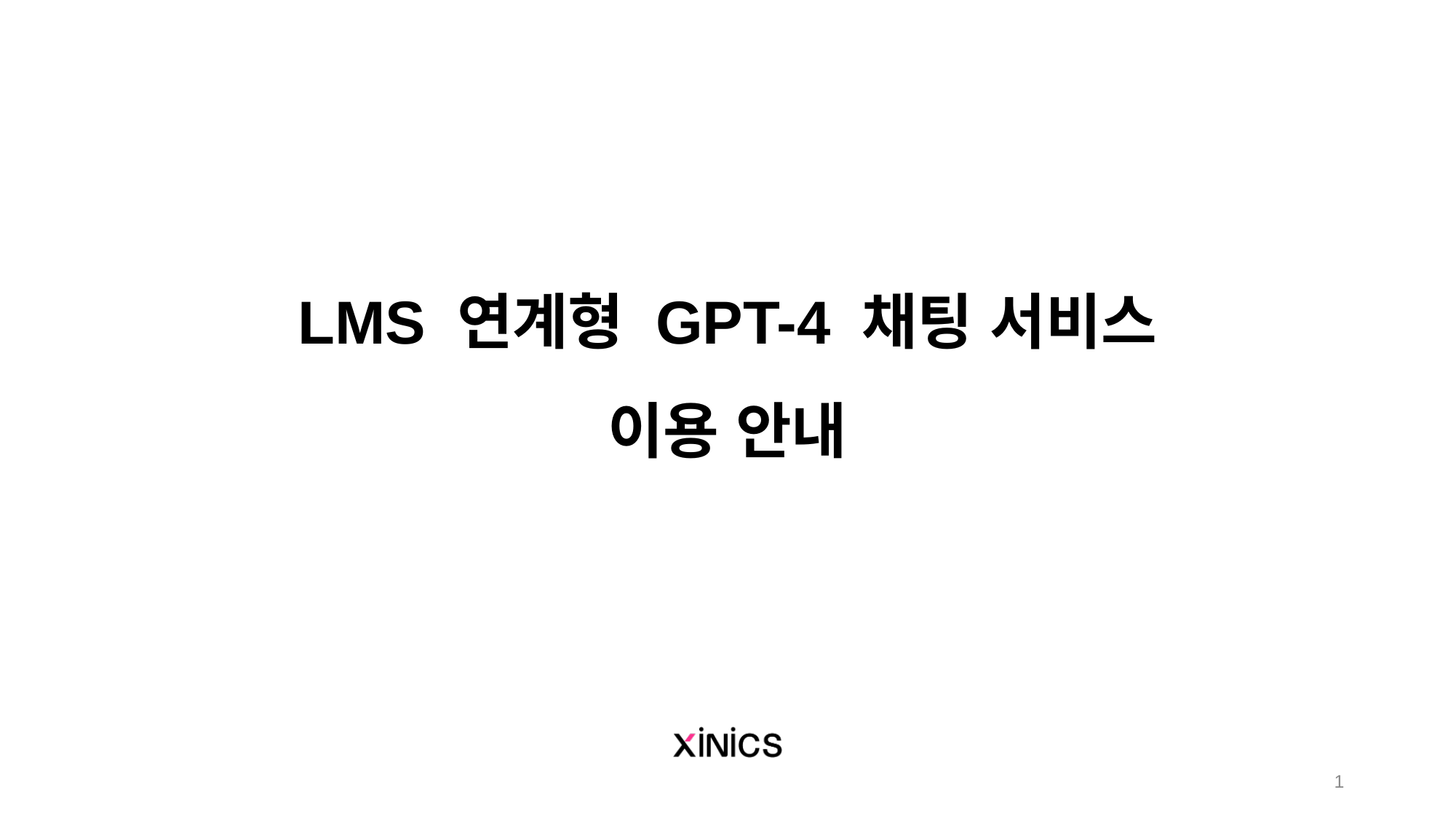

# LMS 연계형 GPT-4 채팅 서비스 이용 안내
1